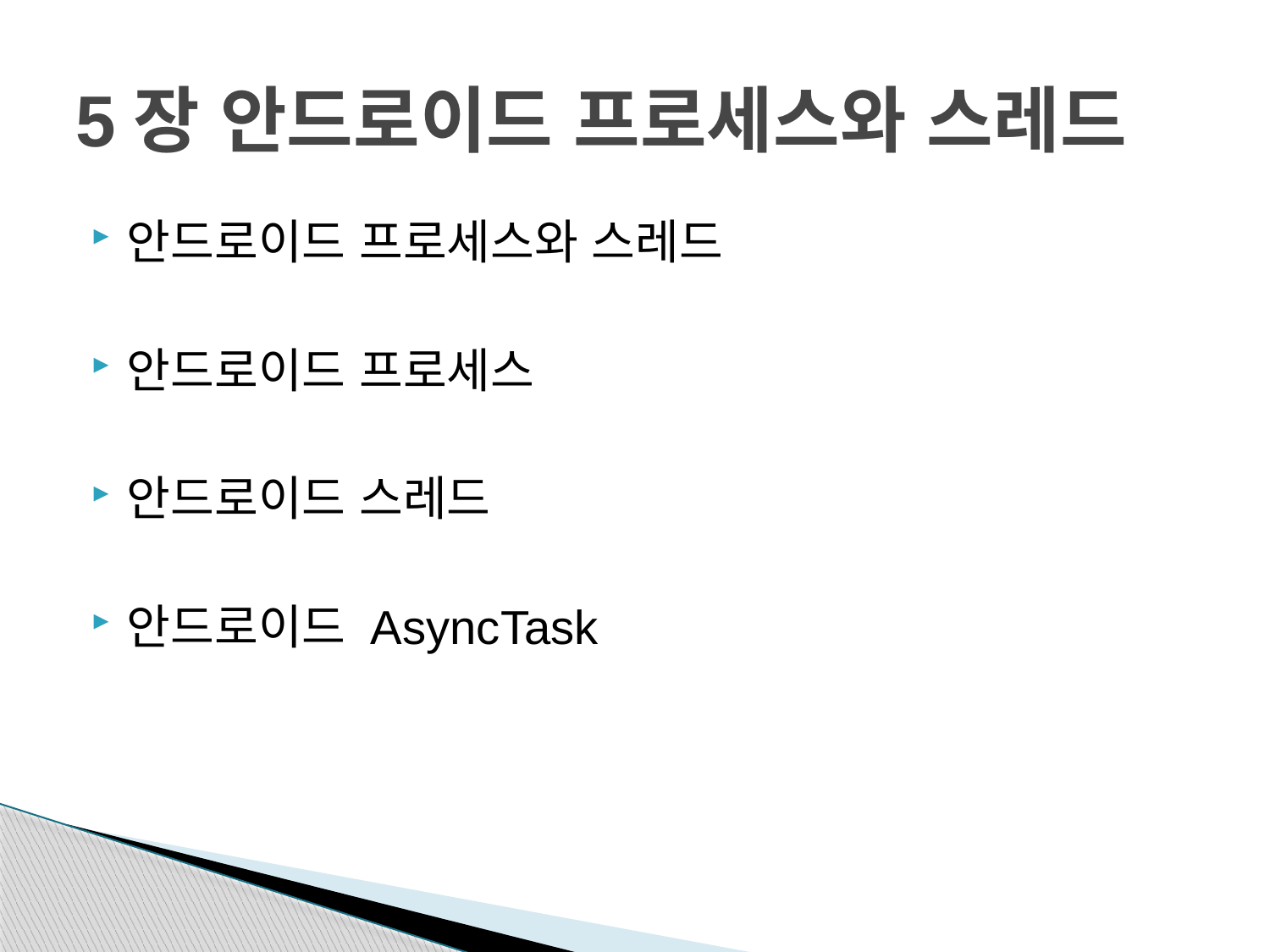

# 5장 안드로이드 프로세스와 스레드
안드로이드 프로세스와 스레드

안드로이드 프로세스

안드로이드 스레드

안드로이드 AsyncTask